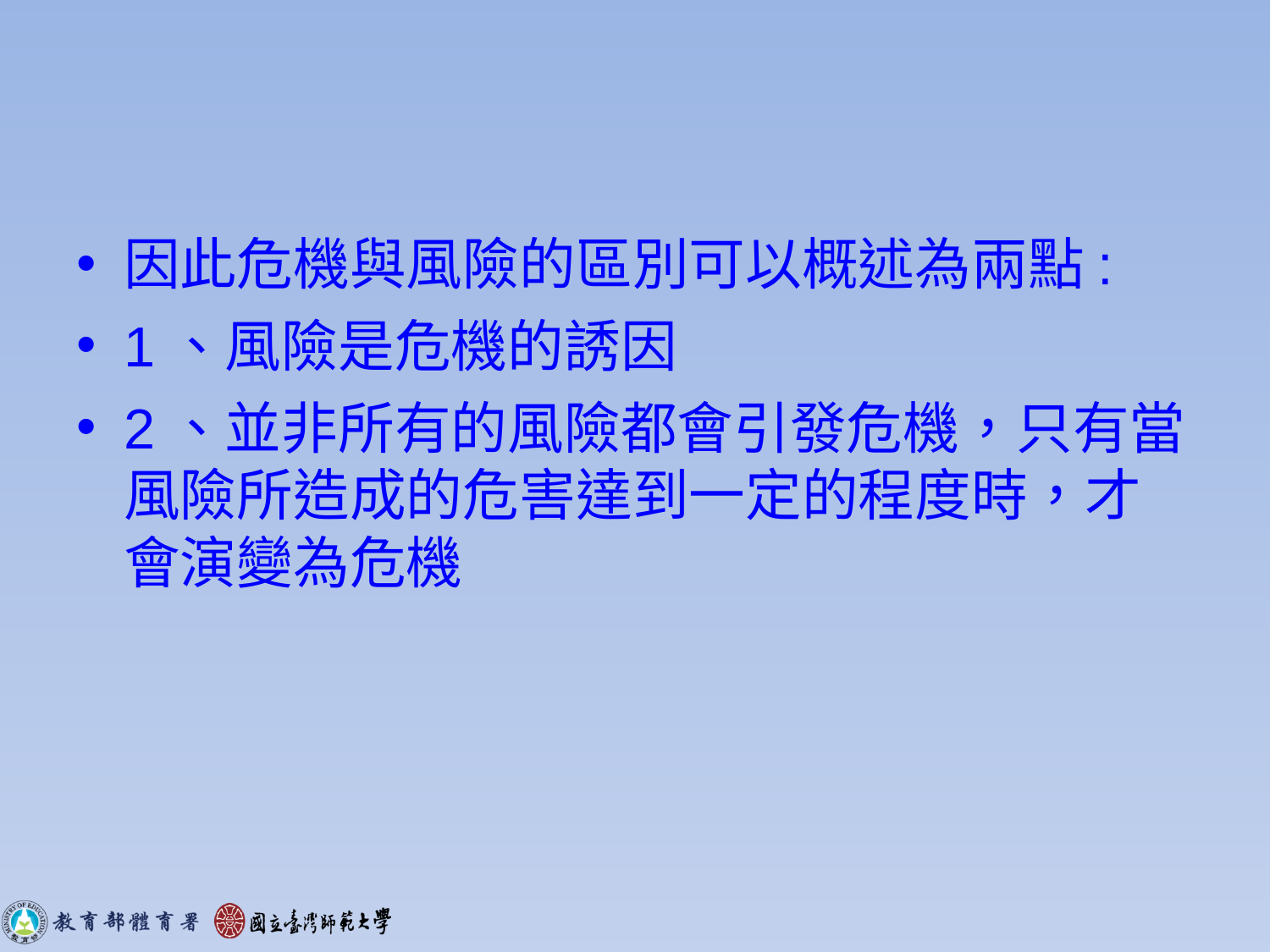

#
因此危機與風險的區別可以概述為兩點:
1、風險是危機的誘因
2、並非所有的風險都會引發危機，只有當風險所造成的危害達到一定的程度時，才會演變為危機